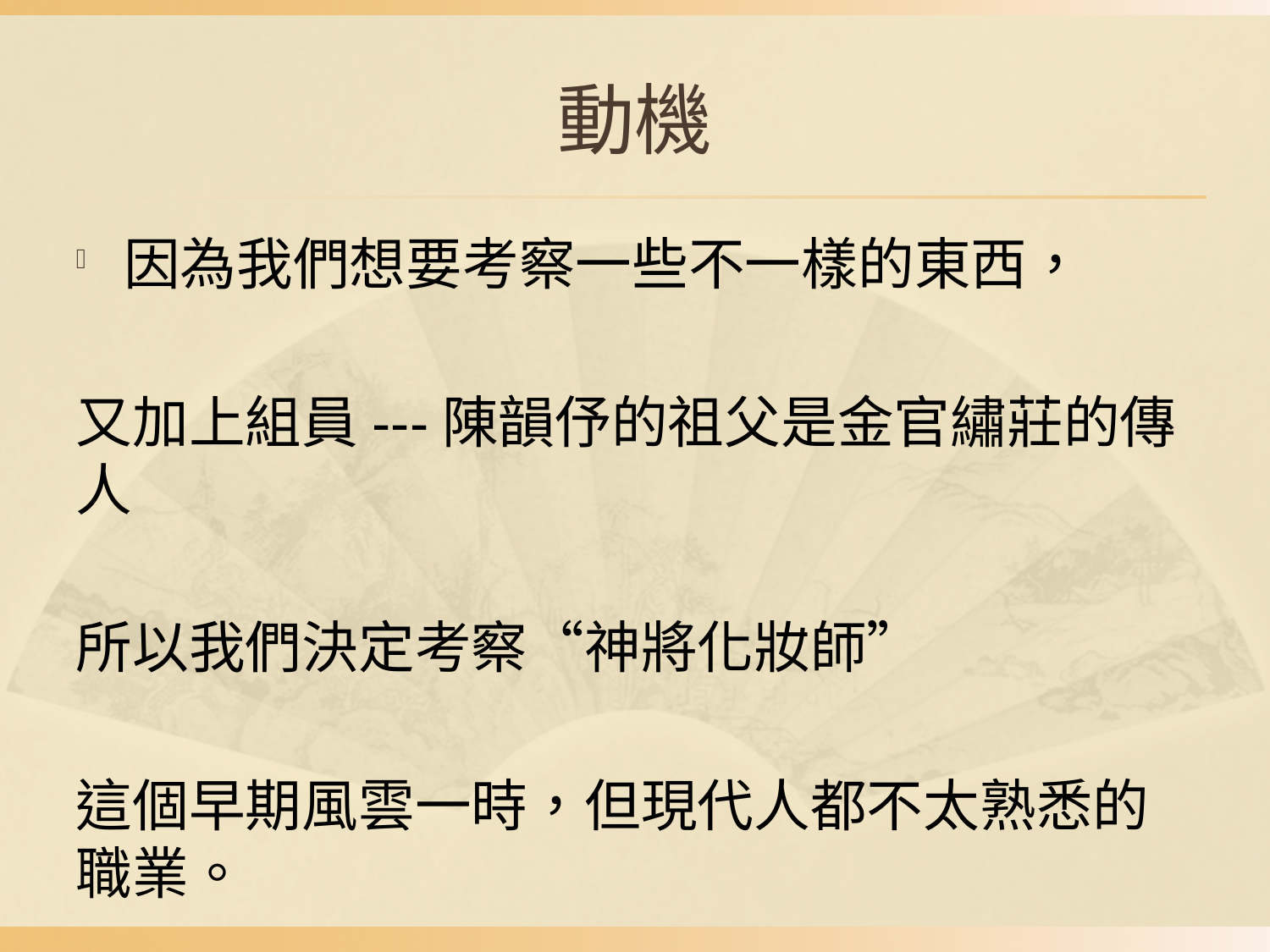

# 動機
因為我們想要考察一些不一樣的東西，

又加上組員---陳韻伃的祖父是金官繡莊的傳人

所以我們決定考察“神將化妝師”

這個早期風雲一時，但現代人都不太熟悉的職業。